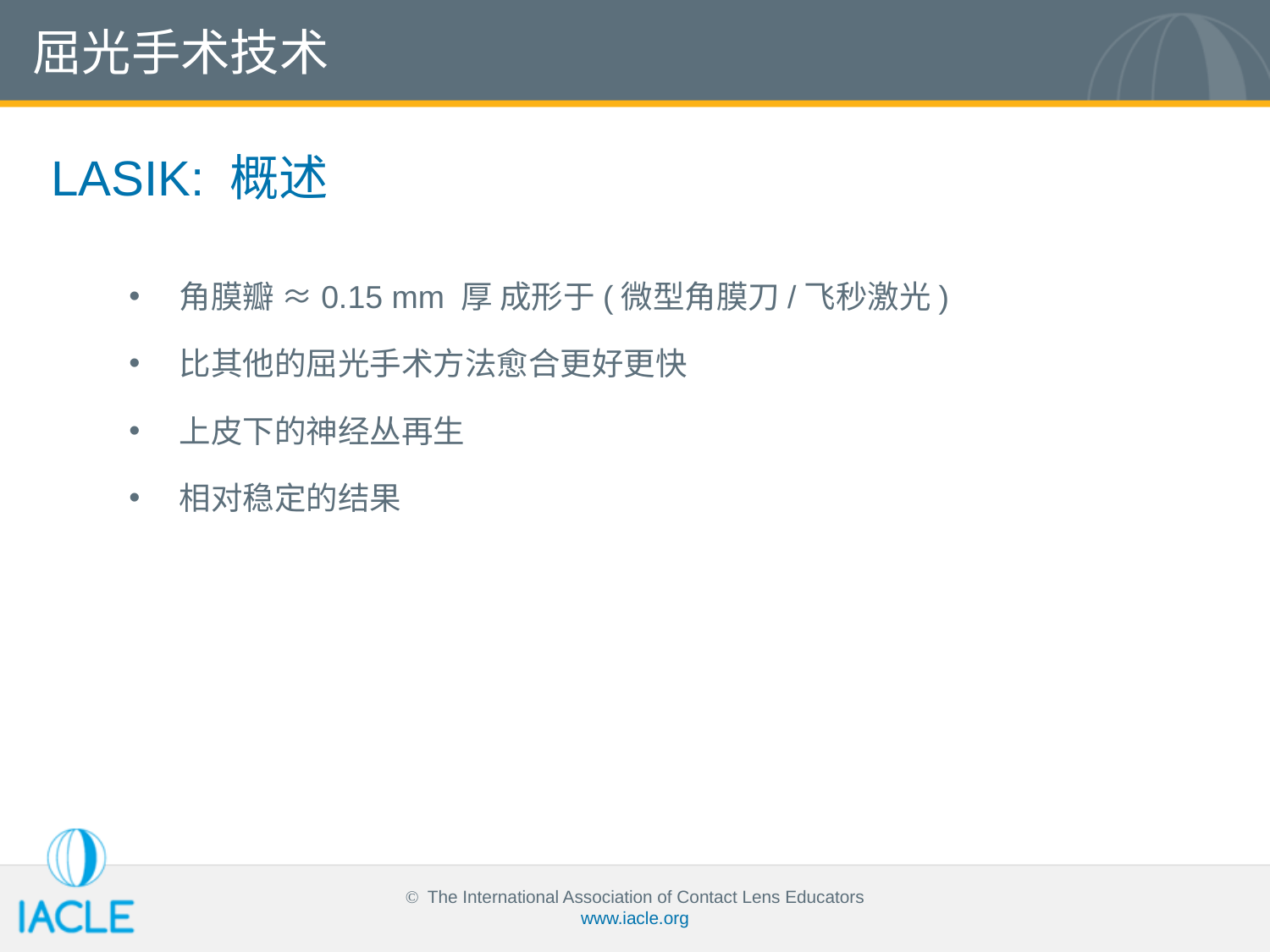

屈光手术技术
LASIK: 概述
角膜瓣 ≈0.15 mm 厚 成形于(微型角膜刀/飞秒激光)
比其他的屈光手术方法愈合更好更快
上皮下的神经丛再生
相对稳定的结果